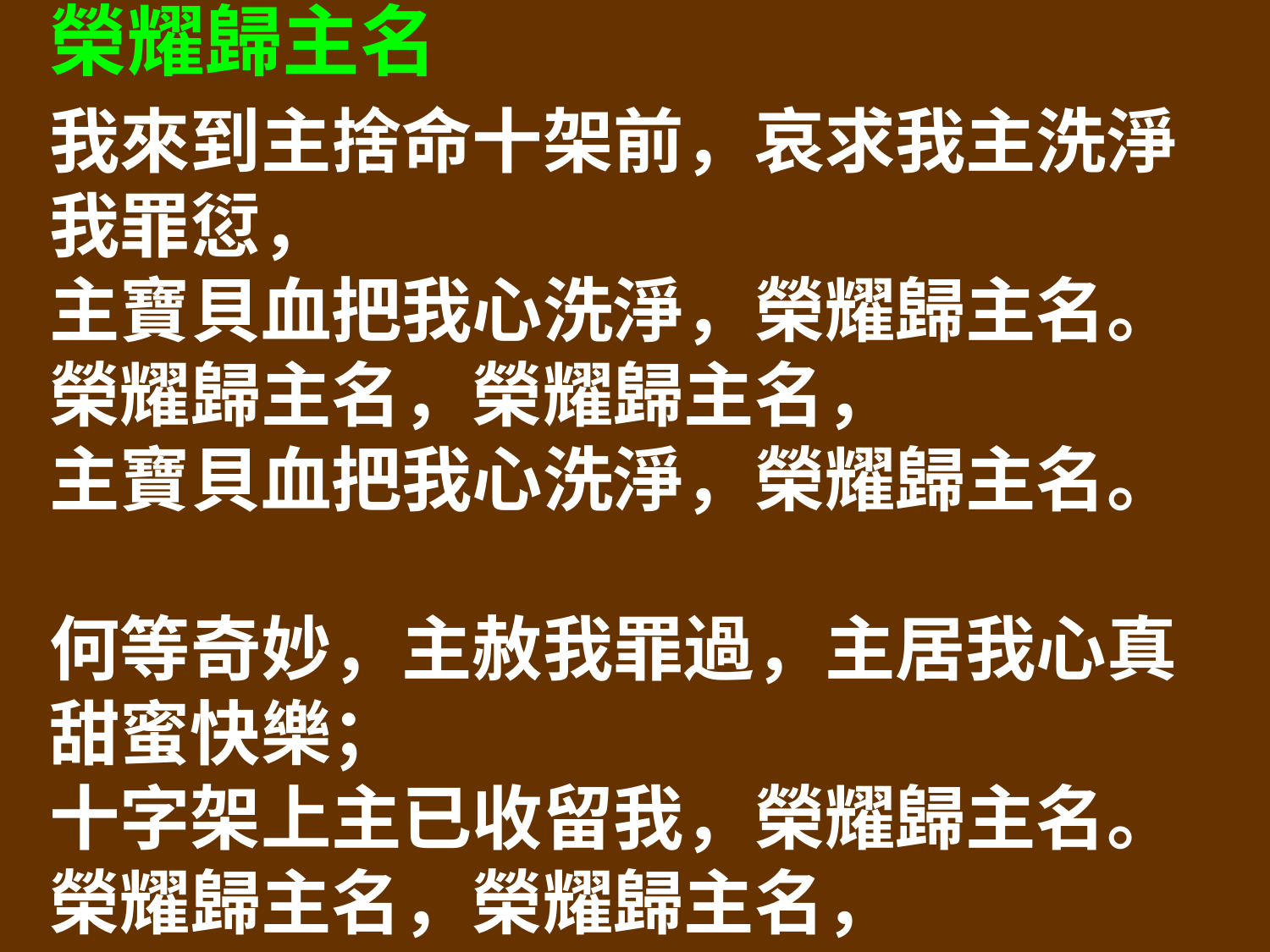

榮耀歸主名
我來到主捨命十架前，哀求我主洗淨我罪愆，
主寶貝血把我心洗淨，榮耀歸主名。
榮耀歸主名，榮耀歸主名，
主寶貝血把我心洗淨，榮耀歸主名。

何等奇妙，主赦我罪過，主居我心真甜蜜快樂；
十字架上主已收留我，榮耀歸主名。
榮耀歸主名，榮耀歸主名，
主寶貝血把我心洗淨，榮耀歸主名。